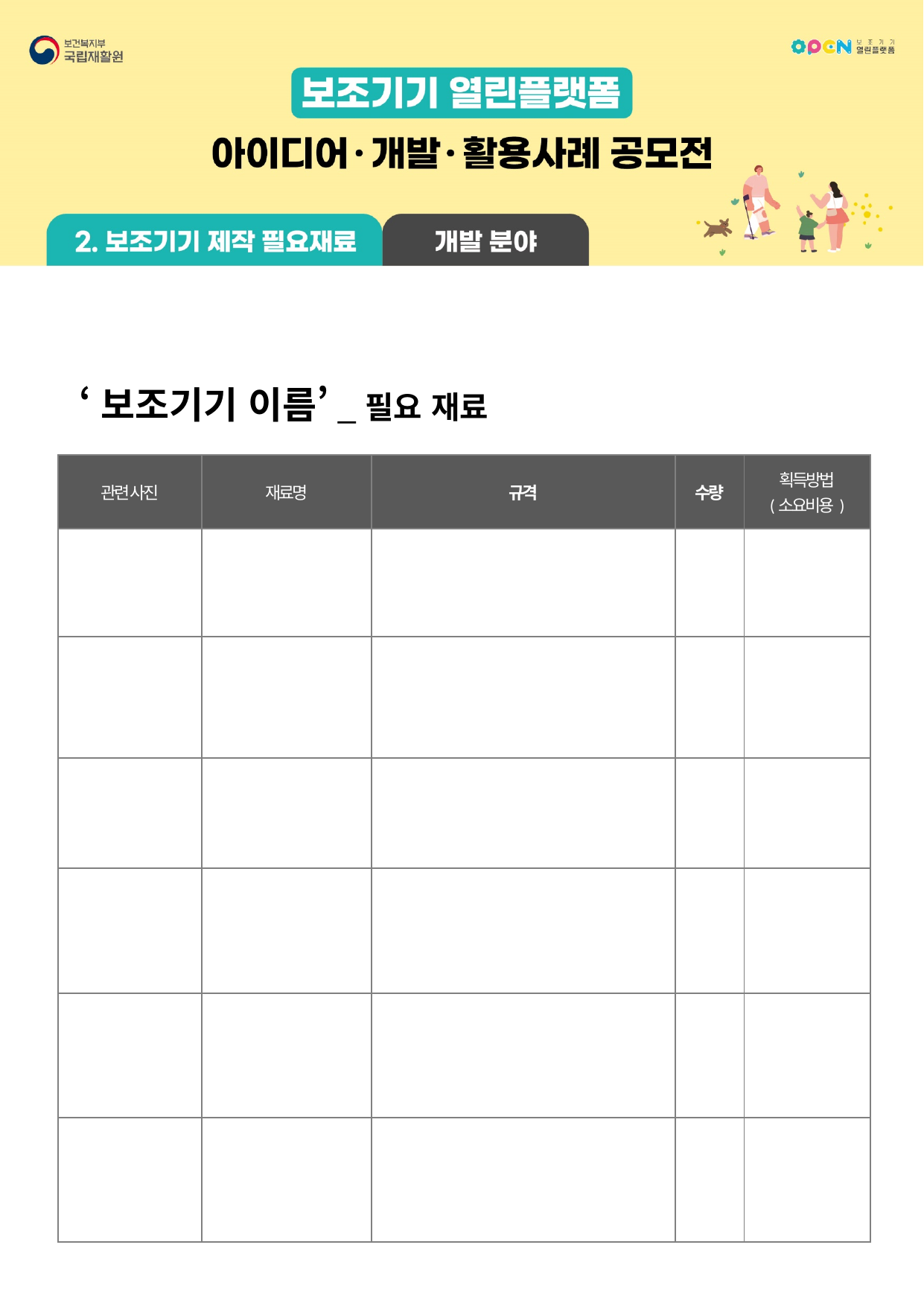

‘보조기기 이름’_필요 재료
| 관련 사진 | 재료명 | 규격 | 수량 | 획득방법 (소요비용) |
| --- | --- | --- | --- | --- |
|  |  |  |  |  |
|  |  |  |  |  |
|  |  |  |  |  |
|  |  |  |  |  |
|  |  |  |  |  |
|  |  |  |  |  |